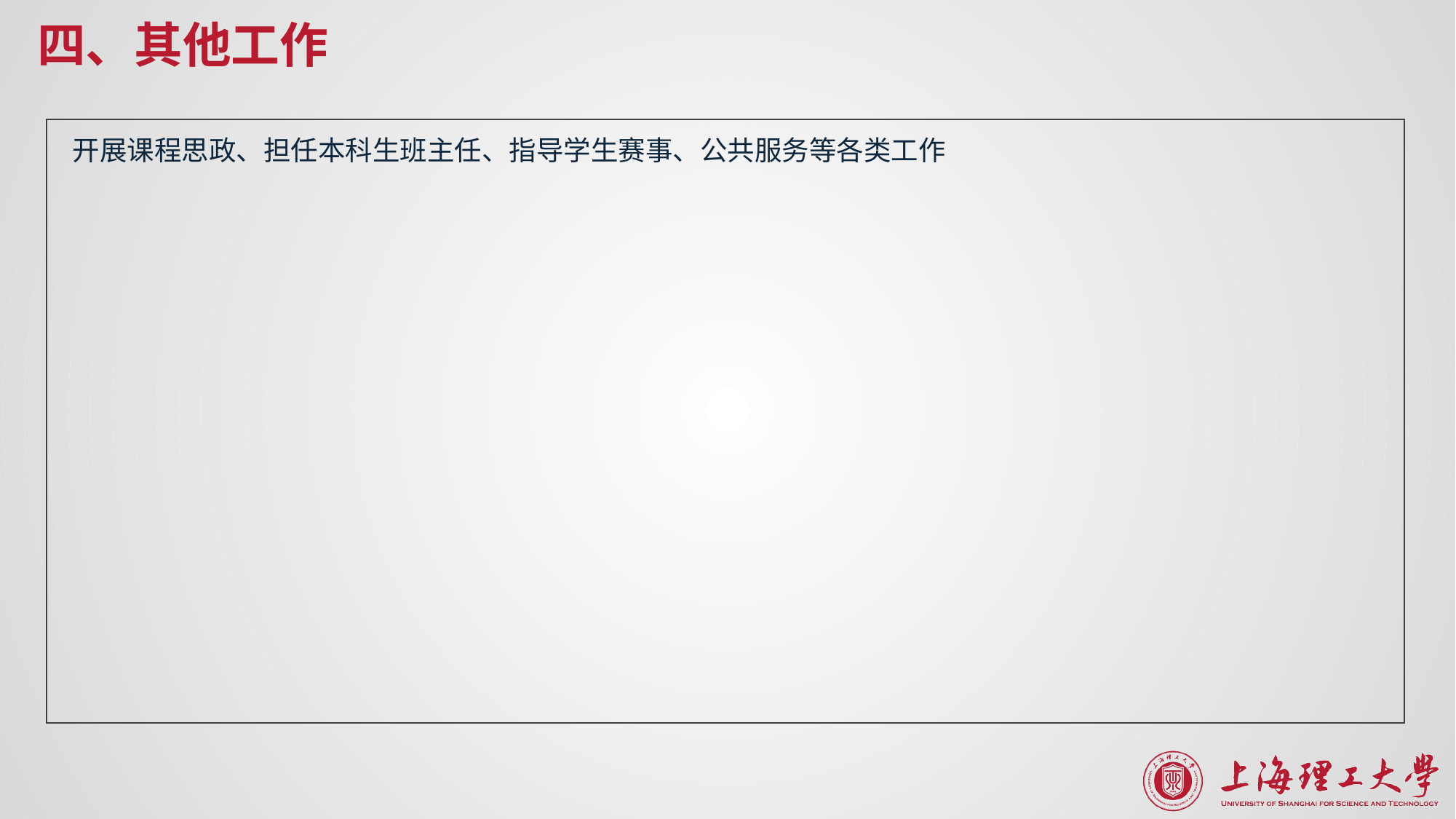

四、其他工作

开展课程思政、担任本科生班主任、指导学生赛事、公共服务等各类工作